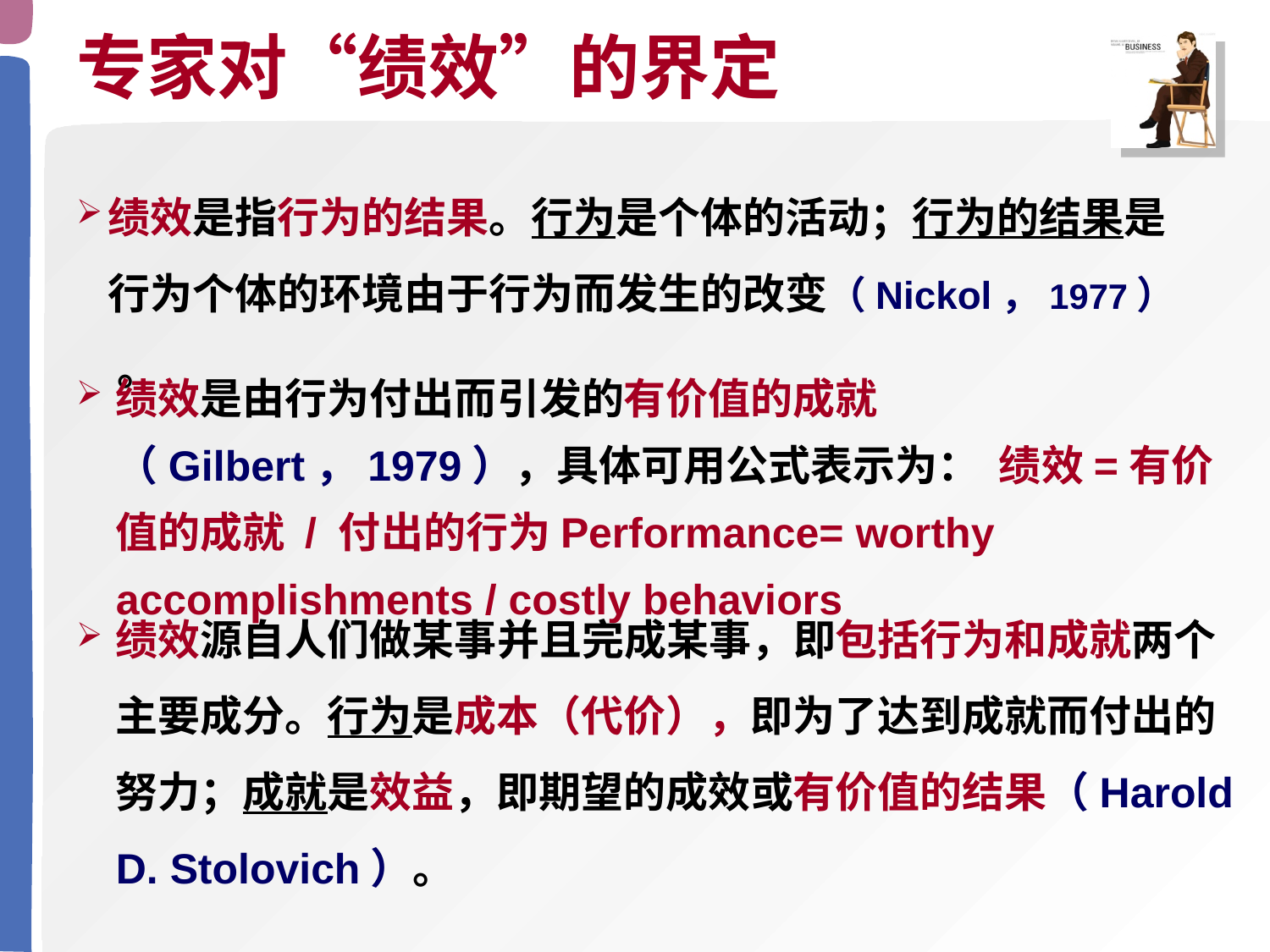

# 专家对“绩效”的界定
绩效是指行为的结果。行为是个体的活动；行为的结果是行为个体的环境由于行为而发生的改变（Nickol，1977） 。
绩效是由行为付出而引发的有价值的成就（Gilbert，1979），具体可用公式表示为：  绩效=有价值的成就 / 付出的行为Performance= worthy accomplishments / costly behaviors
绩效源自人们做某事并且完成某事，即包括行为和成就两个主要成分。行为是成本（代价），即为了达到成就而付出的努力；成就是效益，即期望的成效或有价值的结果（Harold D. Stolovich）。